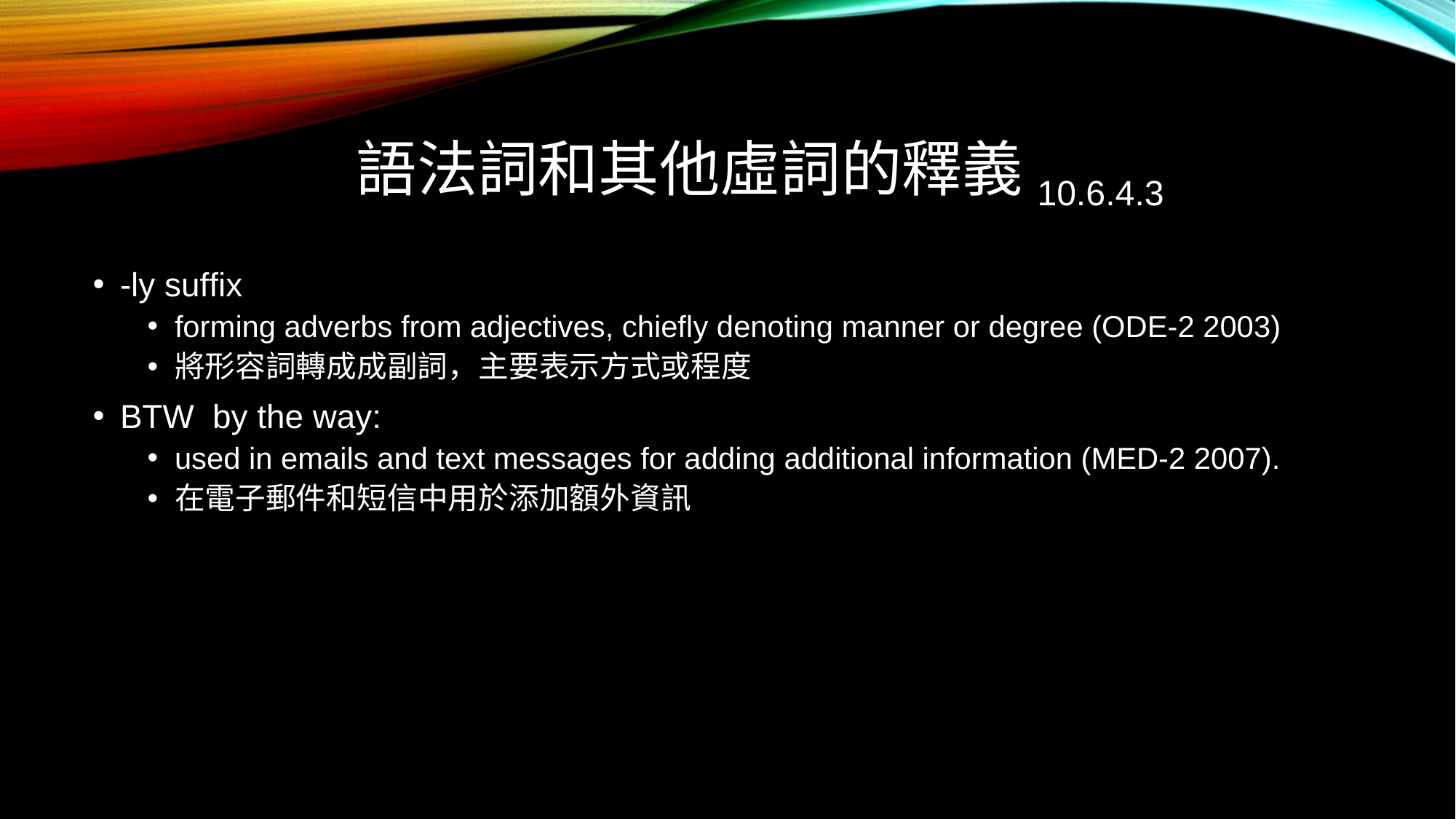

# 語法詞和其他虛詞的釋義10.6.4.3
-ly sufﬁx
forming adverbs from adjectives, chieﬂy denoting manner or degree (ODE-2 2003)
將形容詞轉成成副詞，主要表示方式或程度
BTW  by the way:
used in emails and text messages for adding additional information (MED-2 2007).
在電子郵件和短信中用於添加額外資訊